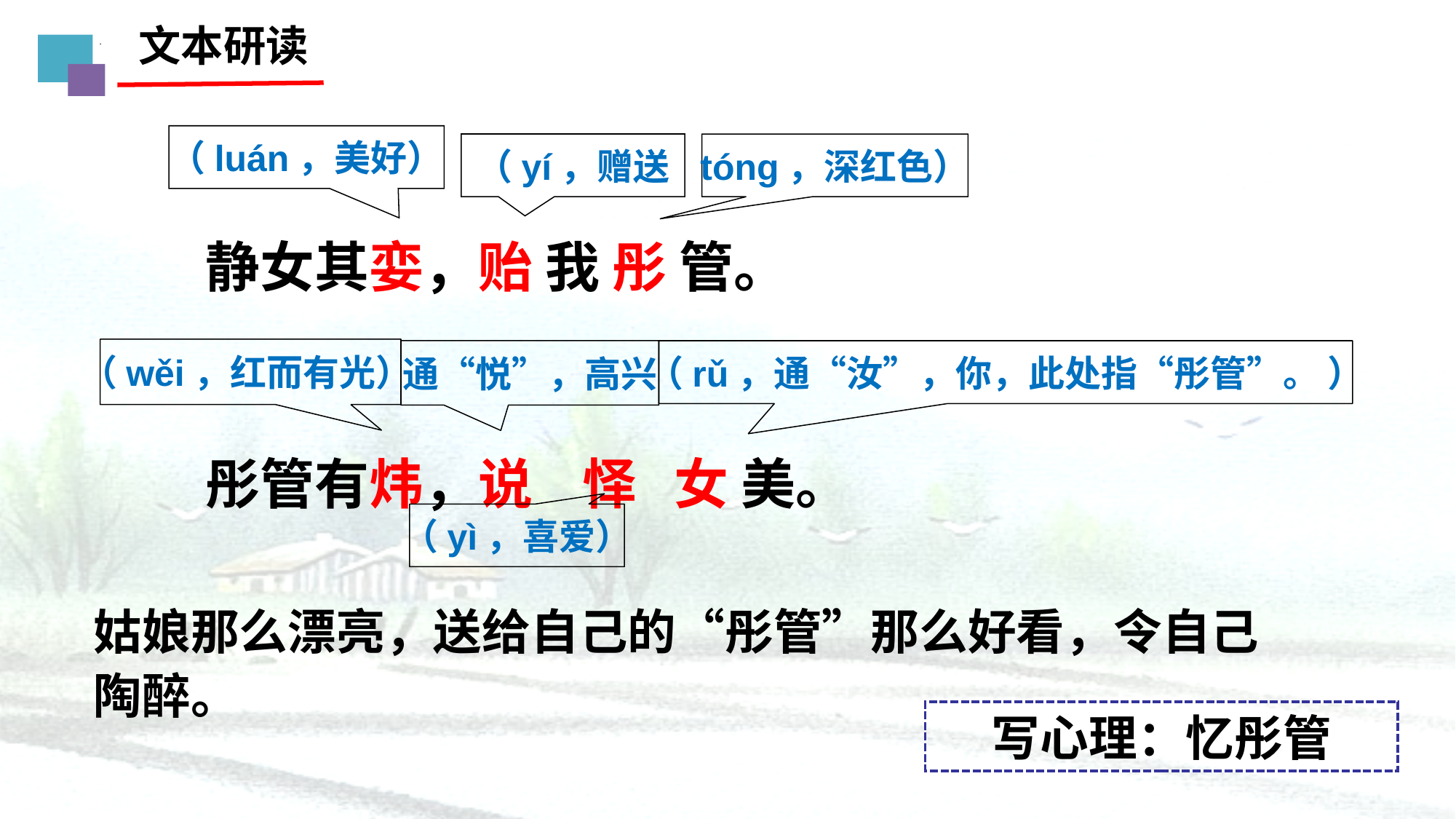

文本研读

（luán，美好）
（yí，赠送
tóng，深红色）

静女其娈，贻 我 彤 管。

彤管有炜，说    怿   女 美。

（wěi，红而有光）
通“悦”，高兴
（rǔ，通“汝”，你，此处指“彤管”。 ）
（yì，喜爱）
姑娘那么漂亮，送给自己的“彤管”那么好看，令自己陶醉。
写心理：忆彤管